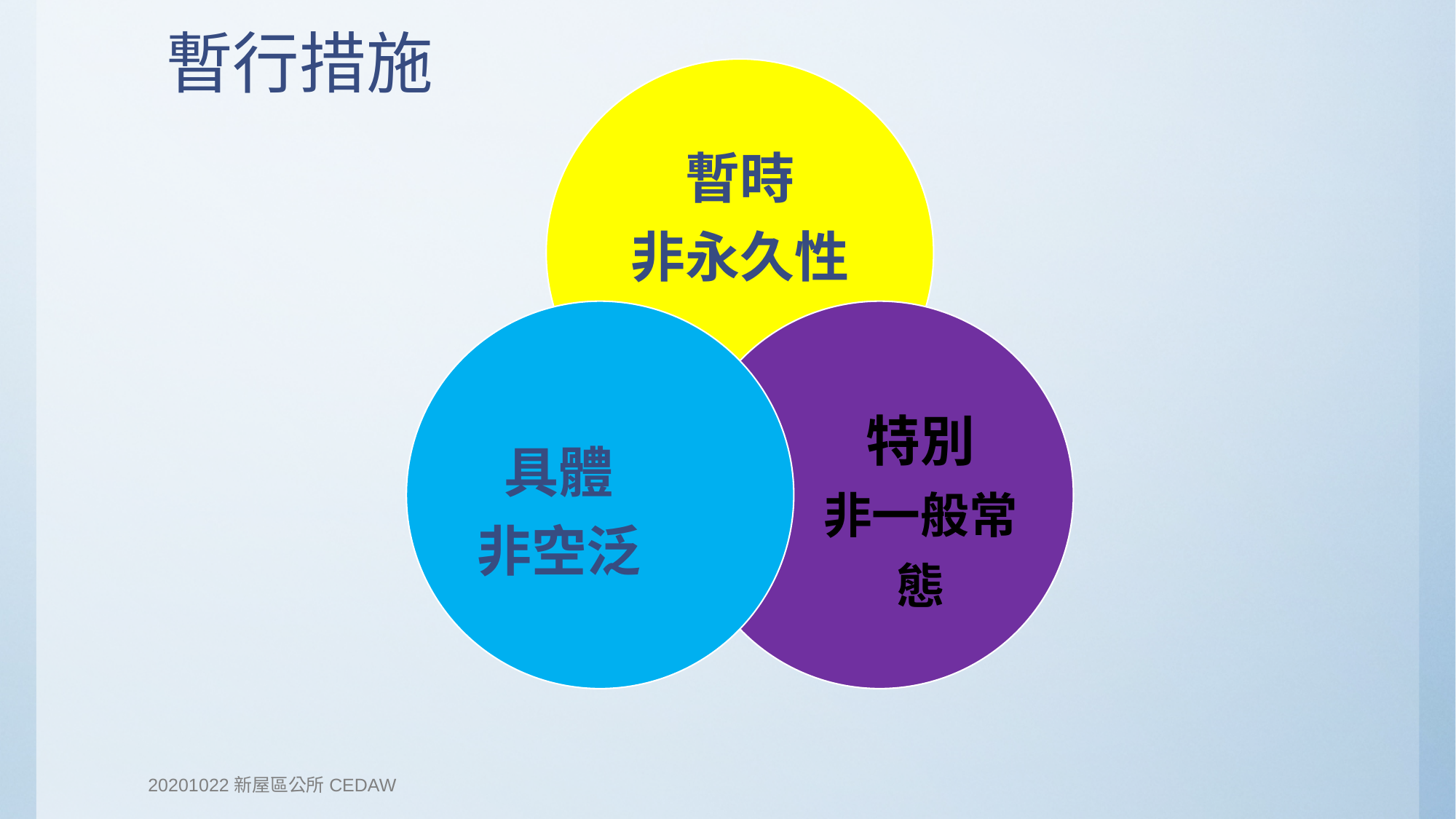

# 暫行措施
暫時
非永久性
特別
非一般常態
具體
非空泛
20201022新屋區公所CEDAW